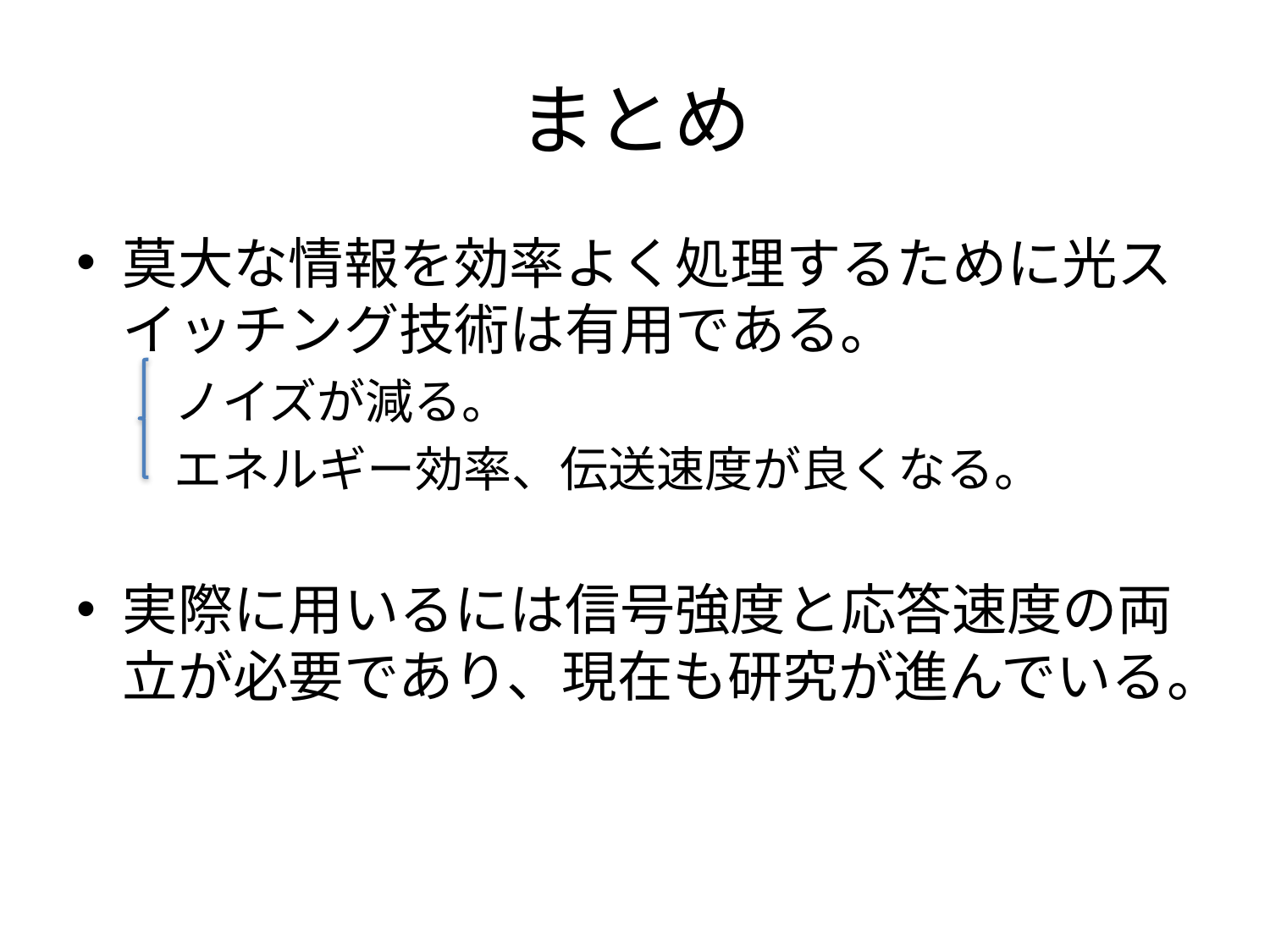

# まとめ
莫大な情報を効率よく処理するために光スイッチング技術は有用である。
        ノイズが減る。
        エネルギー効率、伝送速度が良くなる。

実際に用いるには信号強度と応答速度の両立が必要であり、現在も研究が進んでいる。